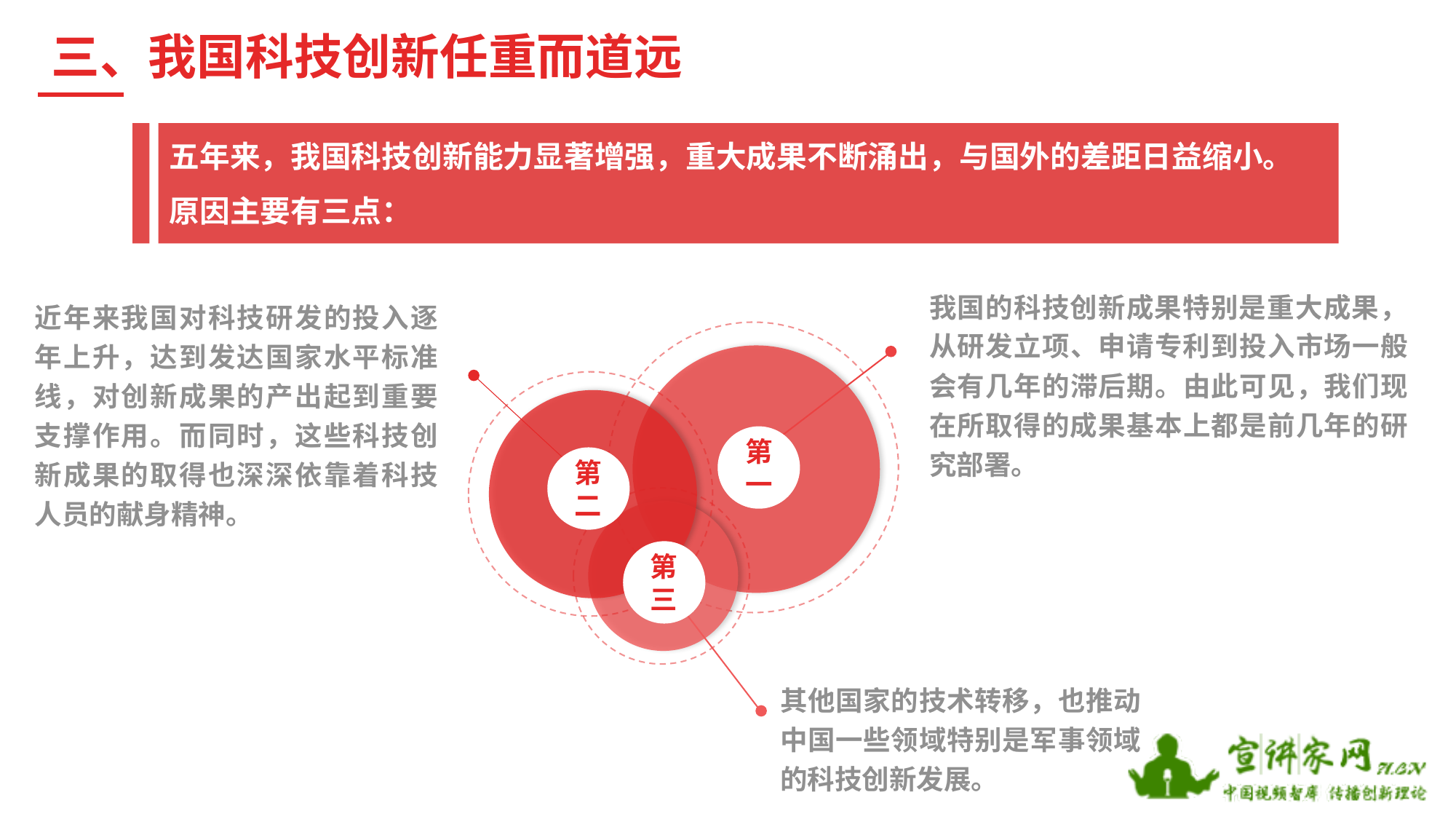

三、我国科技创新任重而道远

五年来，我国科技创新能力显著增强，重大成果不断涌出，与国外的差距日益缩小。
原因主要有三点：
我国的科技创新成果特别是重大成果，从研发立项、申请专利到投入市场一般会有几年的滞后期。由此可见，我们现在所取得的成果基本上都是前几年的研究部署。
近年来我国对科技研发的投入逐年上升，达到发达国家水平标准线，对创新成果的产出起到重要支撑作用。而同时，这些科技创新成果的取得也深深依靠着科技人员的献身精神。

第一
第二

第三
其他国家的技术转移，也推动中国一些领域特别是军事领域的科技创新发展。